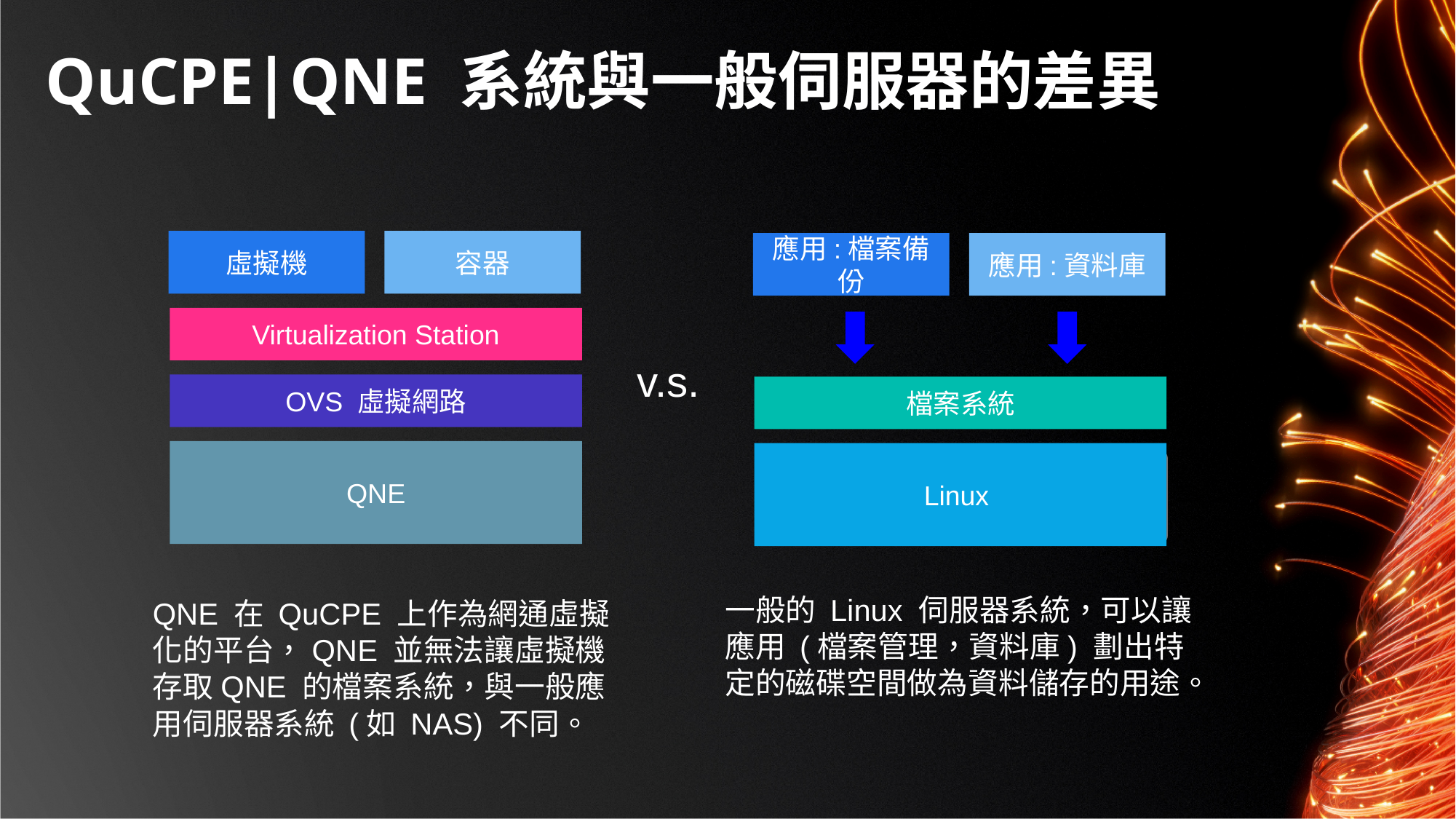

# QuCPE|QNE 系統與一般伺服器的差異
虛擬機
容器
應用:檔案備份
應用:資料庫
Virtualization Station

v.s.
OVS 虛擬網路
檔案系統
QNE
Linux
Linux
一般的 Linux 伺服器系統，可以讓應用 (檔案管理，資料庫) 劃出特定的磁碟空間做為資料儲存的用途。
QNE 在 QuCPE 上作為網通虛擬化的平台，QNE 並無法讓虛擬機存取QNE 的檔案系統，與一般應用伺服器系統 (如 NAS) 不同。